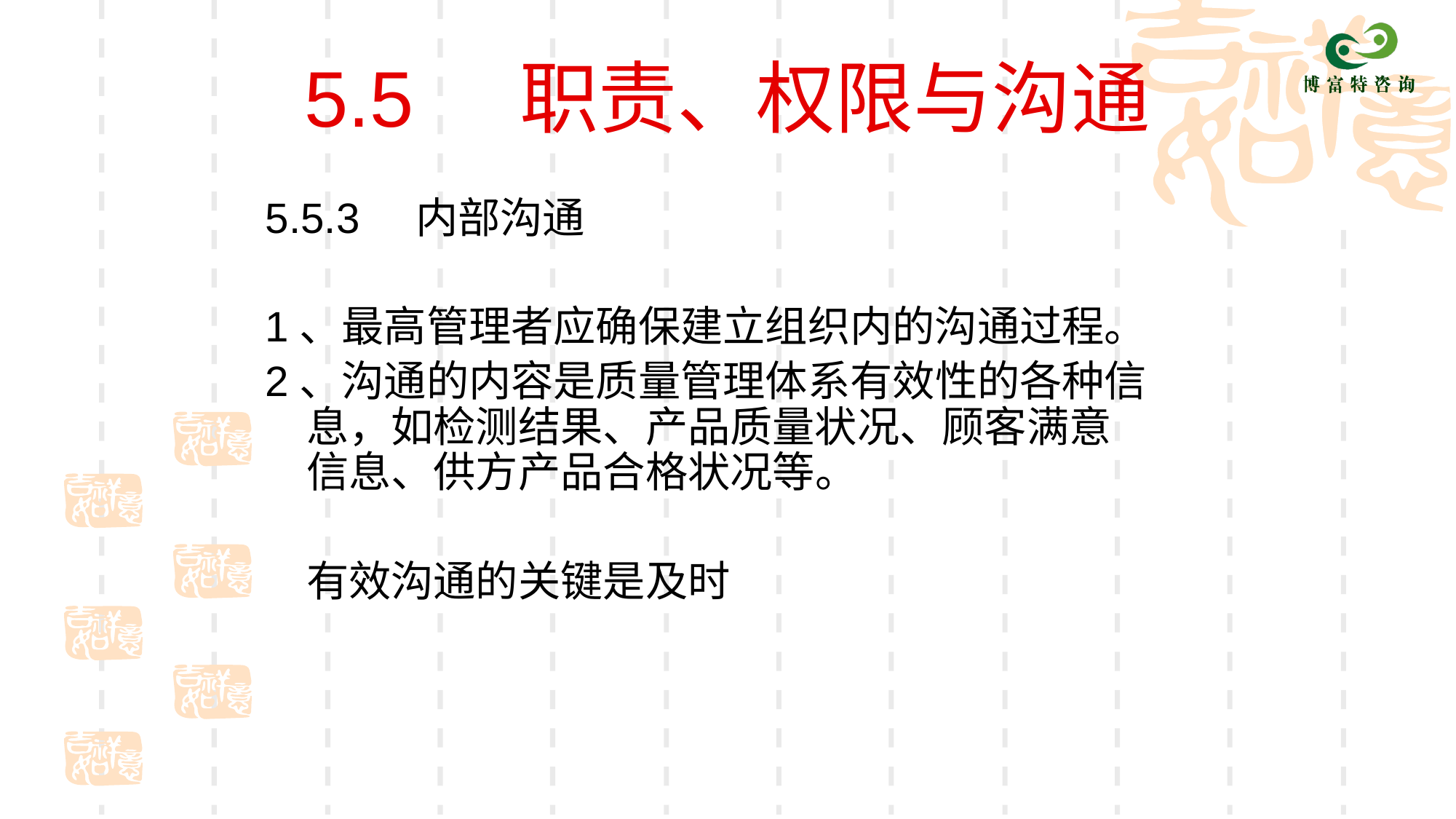

# 5.5    职责、权限与沟通
5.5.3	内部沟通

1、最高管理者应确保建立组织内的沟通过程。
2、沟通的内容是质量管理体系有效性的各种信	息，如检测结果、产品质量状况、顾客满意	信息、供方产品合格状况等。

	有效沟通的关键是及时